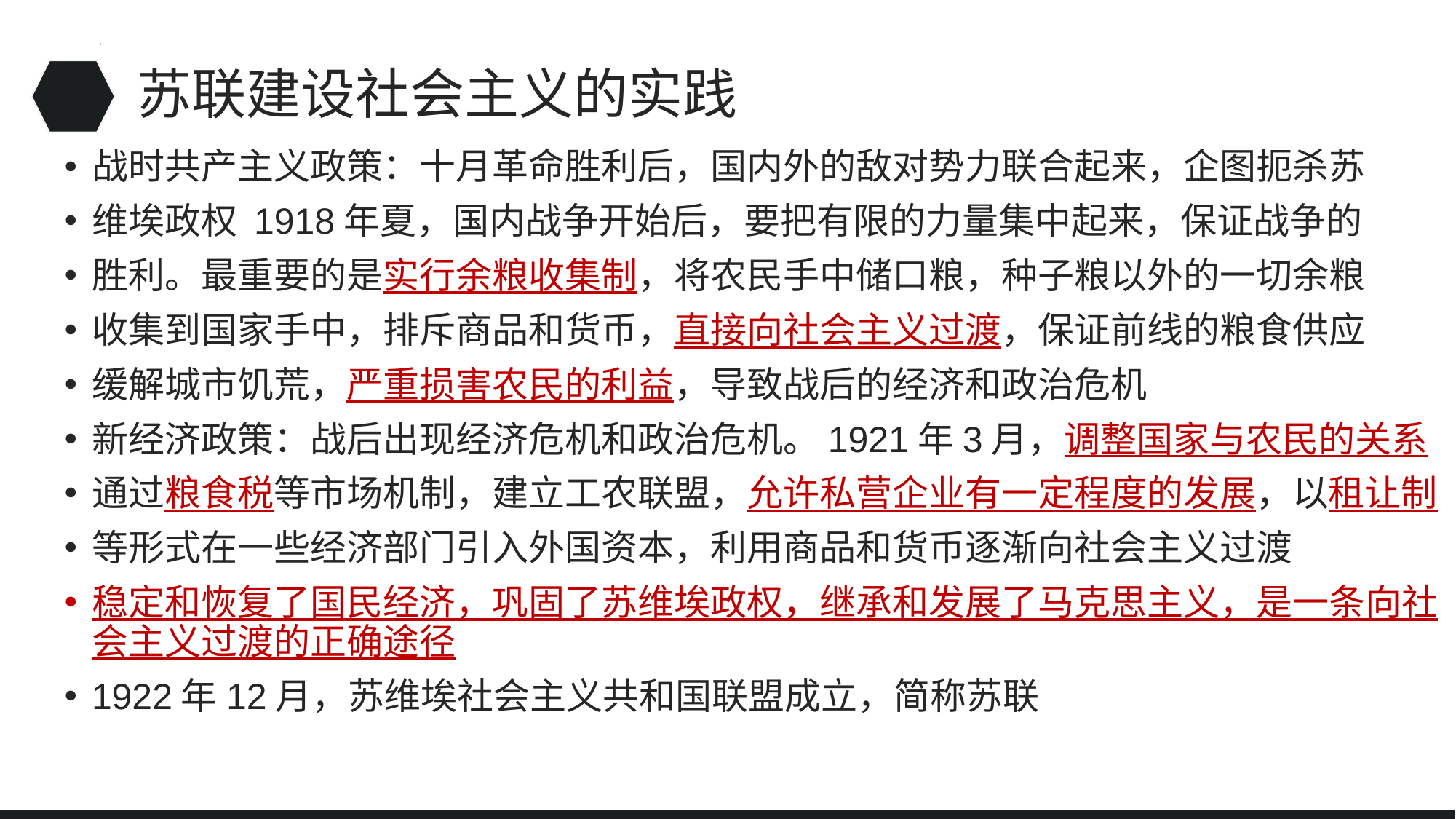

# 苏联建设社会主义的实践
战时共产主义政策：十月革命胜利后，国内外的敌对势力联合起来，企图扼杀苏
维埃政权 1918年夏，国内战争开始后，要把有限的力量集中起来，保证战争的
胜利。最重要的是实行余粮收集制，将农民手中储口粮，种子粮以外的一切余粮
收集到国家手中，排斥商品和货币，直接向社会主义过渡，保证前线的粮食供应
缓解城市饥荒，严重损害农民的利益，导致战后的经济和政治危机
新经济政策：战后出现经济危机和政治危机。1921年3月，调整国家与农民的关系
通过粮食税等市场机制，建立工农联盟，允许私营企业有一定程度的发展，以租让制
等形式在一些经济部门引入外国资本，利用商品和货币逐渐向社会主义过渡
稳定和恢复了国民经济，巩固了苏维埃政权，继承和发展了马克思主义，是一条向社会主义过渡的正确途径
1922年12月，苏维埃社会主义共和国联盟成立，简称苏联